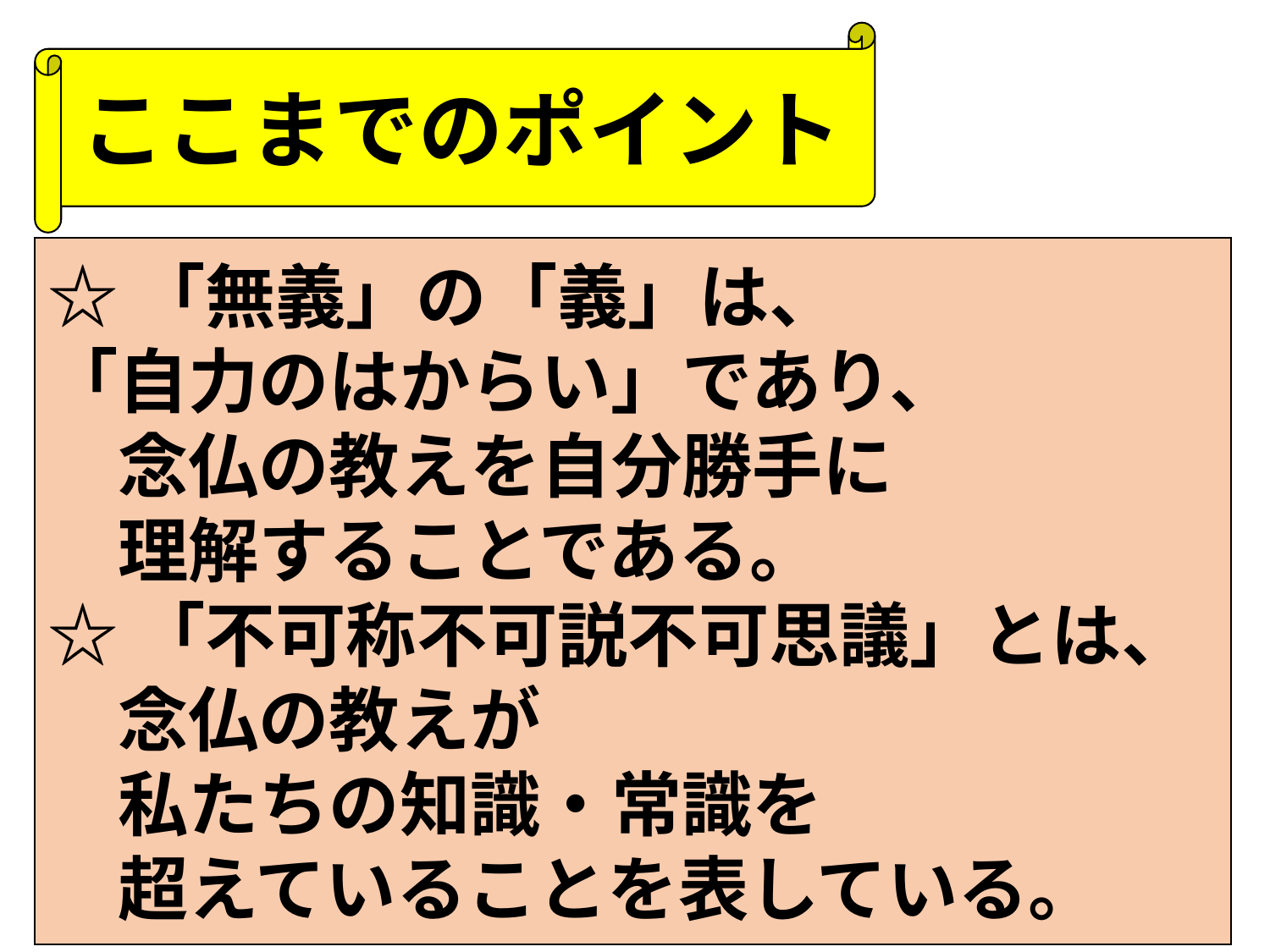

ここまでのポイント
☆「無義」の「義」は、
「自力のはからい」であり、
　念仏の教えを自分勝手に
　理解することである。
☆「不可称不可説不可思議」とは、
　念仏の教えが
　私たちの知識・常識を
　超えていることを表している。